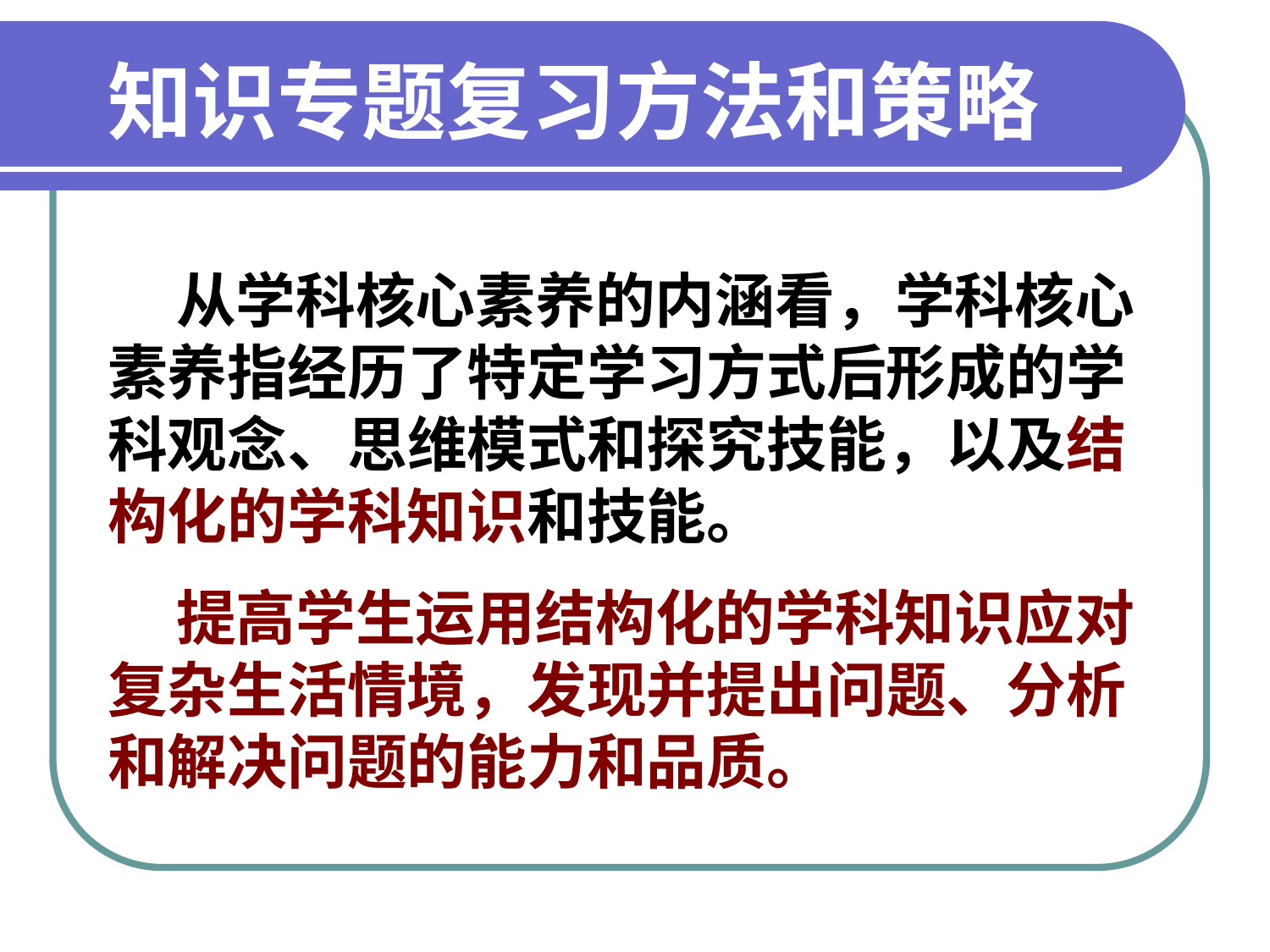

知识专题复习方法和策略
    从学科核心素养的内涵看，学科核心素养指经历了特定学习方式后形成的学科观念、思维模式和探究技能，以及结构化的学科知识和技能。
    提高学生运用结构化的学科知识应对复杂生活情境，发现并提出问题、分析和解决问题的能力和品质。